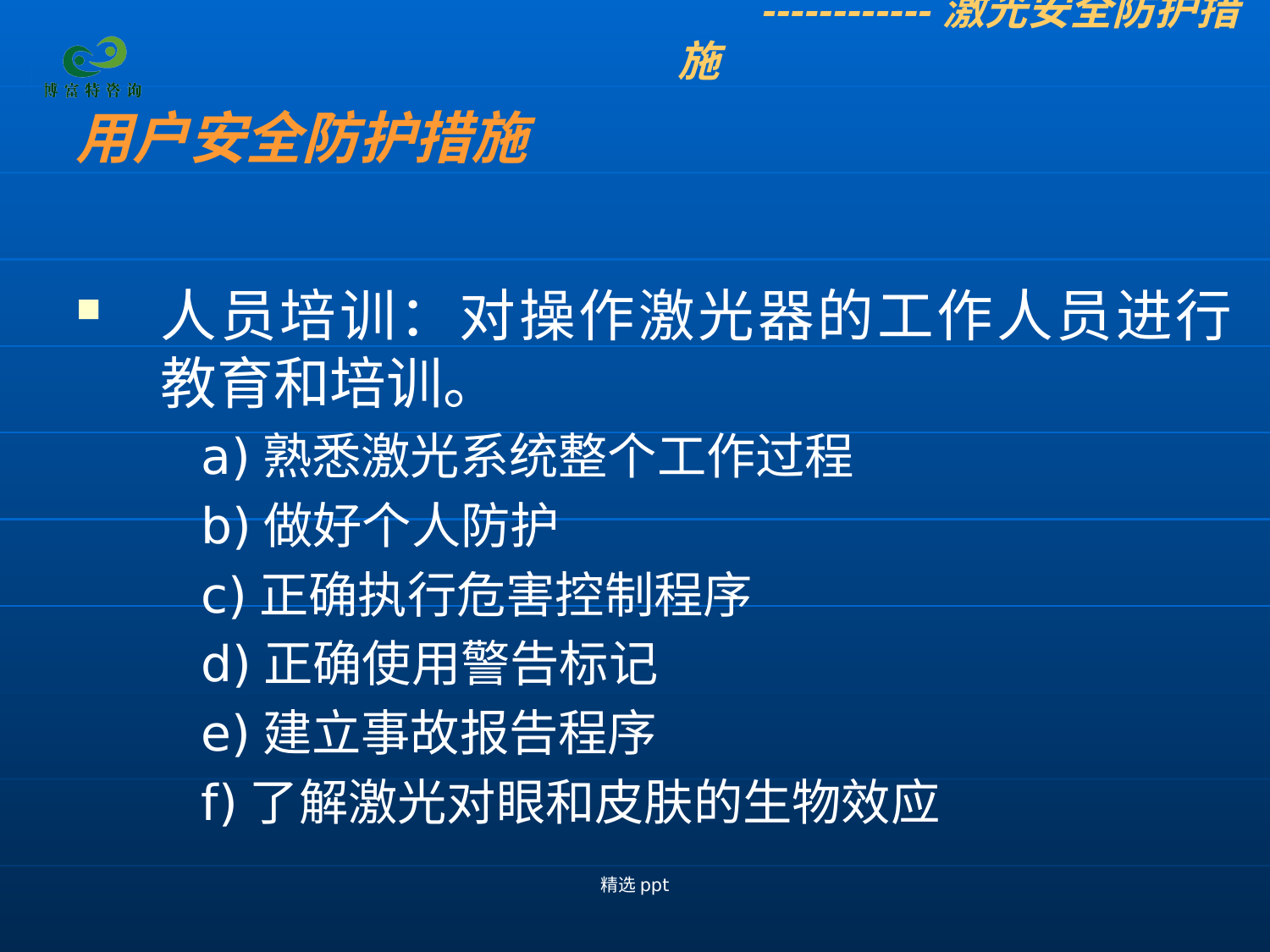

------------激光安全防护措施
用户安全防护措施

人员培训：对操作激光器的工作人员进行教育和培训。
        a)熟悉激光系统整个工作过程
        b)做好个人防护
        c)正确执行危害控制程序
        d)正确使用警告标记
        e)建立事故报告程序
        f)了解激光对眼和皮肤的生物效应
28
精选ppt